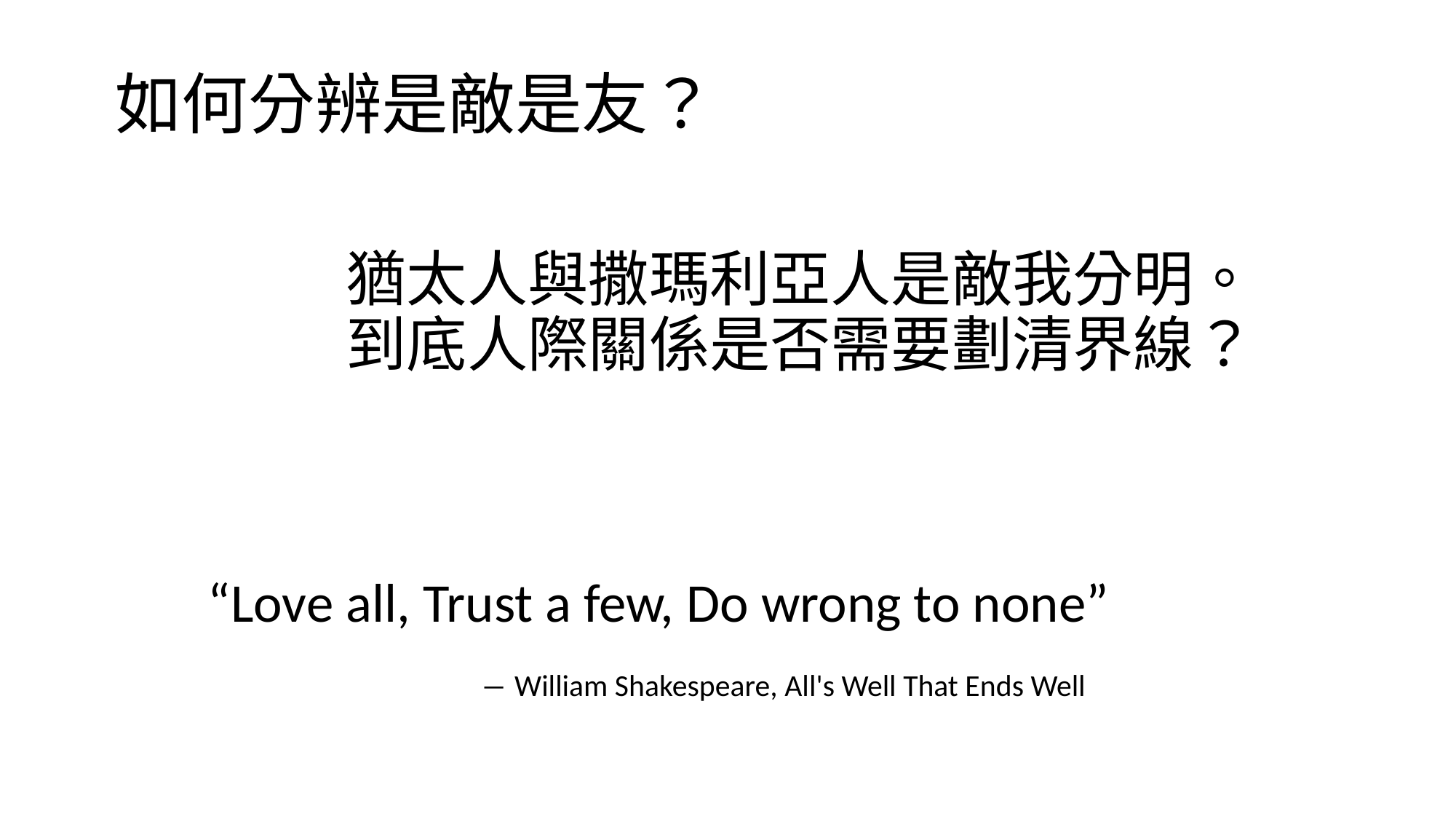

如何分辨是敵是友？
# 猶太人與撒瑪利亞人是敵我分明。 到底人際關係是否需要劃清界線？
“Love all, Trust a few, Do wrong to none”

                                            ― William Shakespeare, All's Well That Ends Well